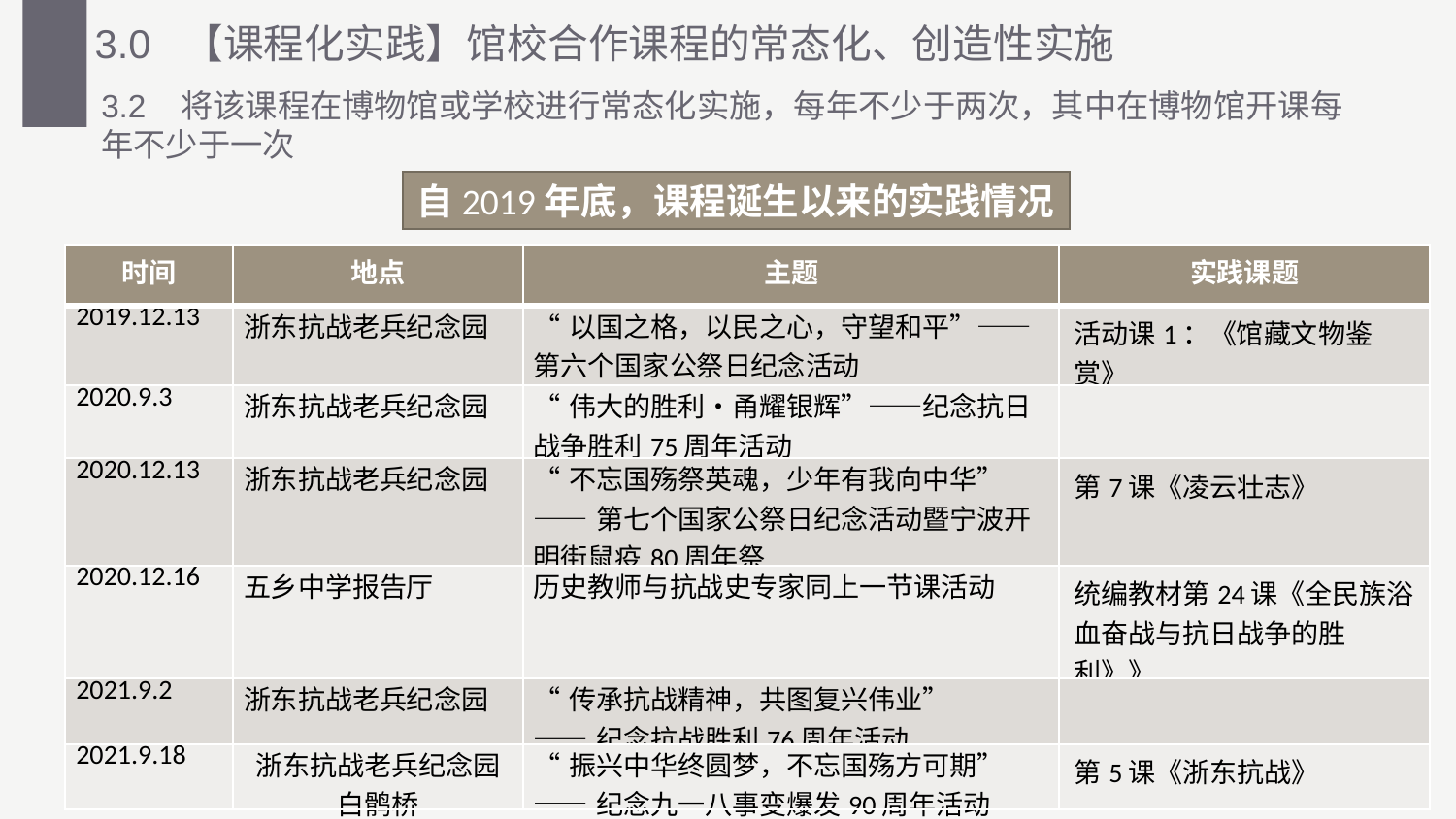

3.0  【课程化实践】馆校合作课程的常态化、创造性实施
3.2   将该课程在博物馆或学校进行常态化实施，每年不少于两次，其中在博物馆开课每年不少于一次
自2019年底，课程诞生以来的实践情况
| 时间 | 地点 | 主题 | 实践课题 |
| --- | --- | --- | --- |
| 2019.12.13 | 浙东抗战老兵纪念园 | “以国之格，以民之心，守望和平”——第六个国家公祭日纪念活动 | 活动课1：《馆藏文物鉴赏》 |
| 2020.9.3 | 浙东抗战老兵纪念园 | “伟大的胜利•甬耀银辉”——纪念抗日战争胜利75周年活动 |  |
| 2020.12.13 | 浙东抗战老兵纪念园 | “不忘国殇祭英魂，少年有我向中华” ——第七个国家公祭日纪念活动暨宁波开明街鼠疫80周年祭 | 第7课《凌云壮志》 |
| 2020.12.16 | 五乡中学报告厅 | 历史教师与抗战史专家同上一节课活动 | 统编教材第24课《全民族浴血奋战与抗日战争的胜利》》 |
| 2021.9.2 | 浙东抗战老兵纪念园 | “传承抗战精神，共图复兴伟业” ——纪念抗战胜利76周年活动 |  |
| 2021.9.18 | 浙东抗战老兵纪念园 白鹘桥 | “振兴中华终圆梦，不忘国殇方可期” ——纪念九一八事变爆发90周年活动 | 第5课《浙东抗战》 |